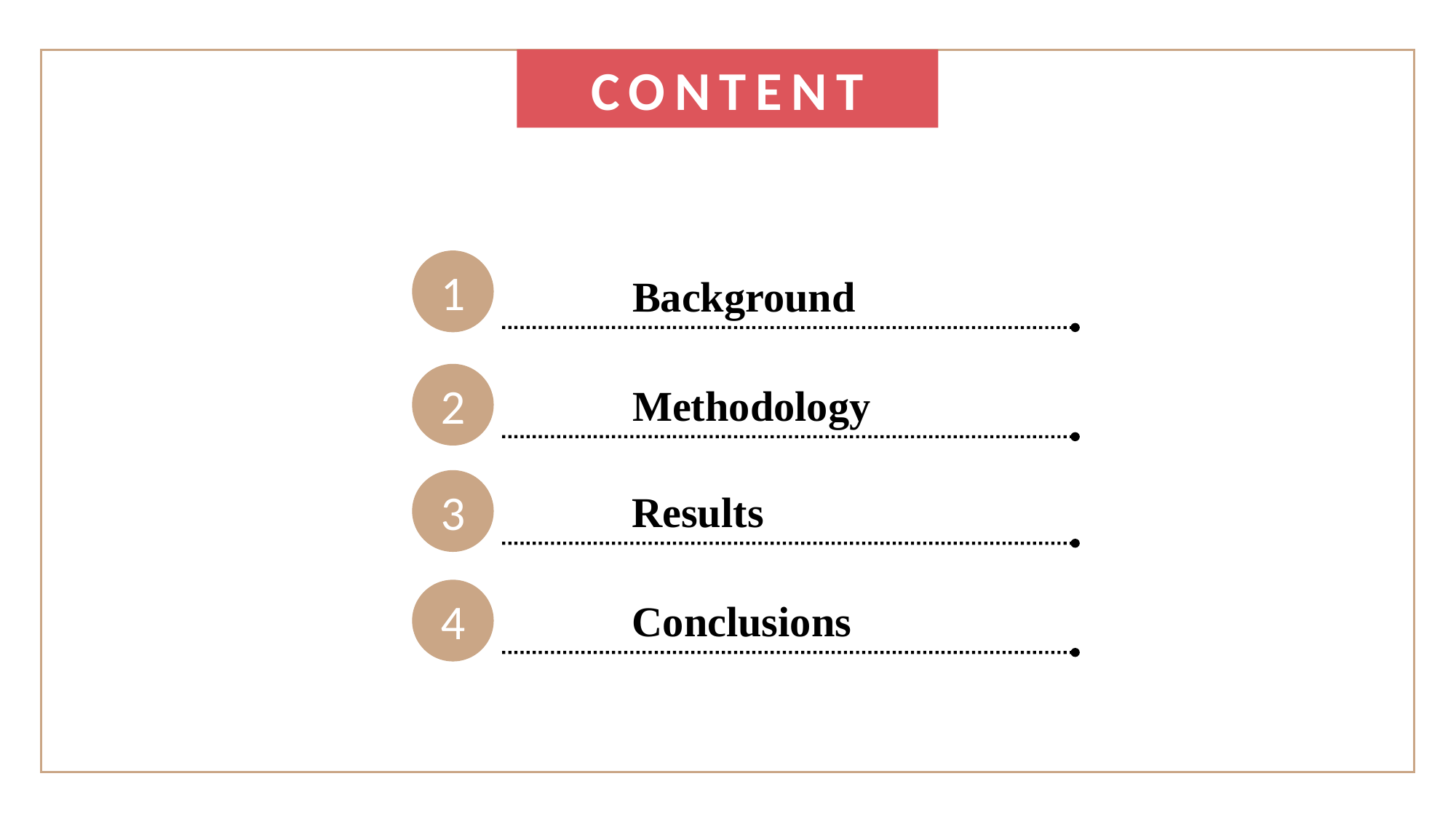

行业PPT模板http://www.1ppt.com/hangye/
CONTENT

1
Background

2
Methodology
2

3
Results
3
3

4
Conclusions
4
4